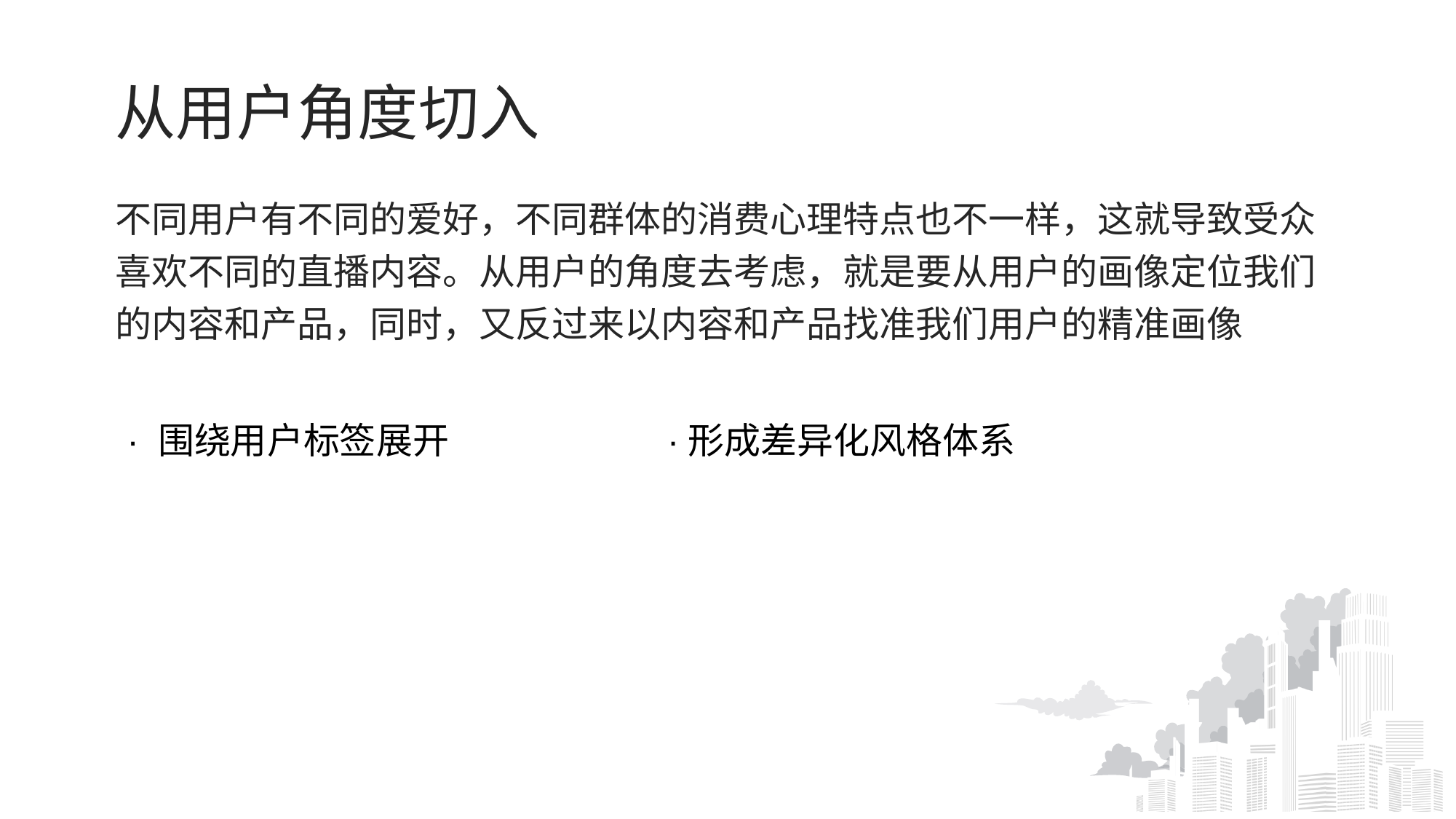

# 从用户角度切入
不同用户有不同的爱好，不同群体的消费心理特点也不一样，这就导致受众喜欢不同的直播内容。从用户的角度去考虑，就是要从用户的画像定位我们的内容和产品，同时，又反过来以内容和产品找准我们用户的精准画像
· 围绕用户标签展开
·形成差异化风格体系